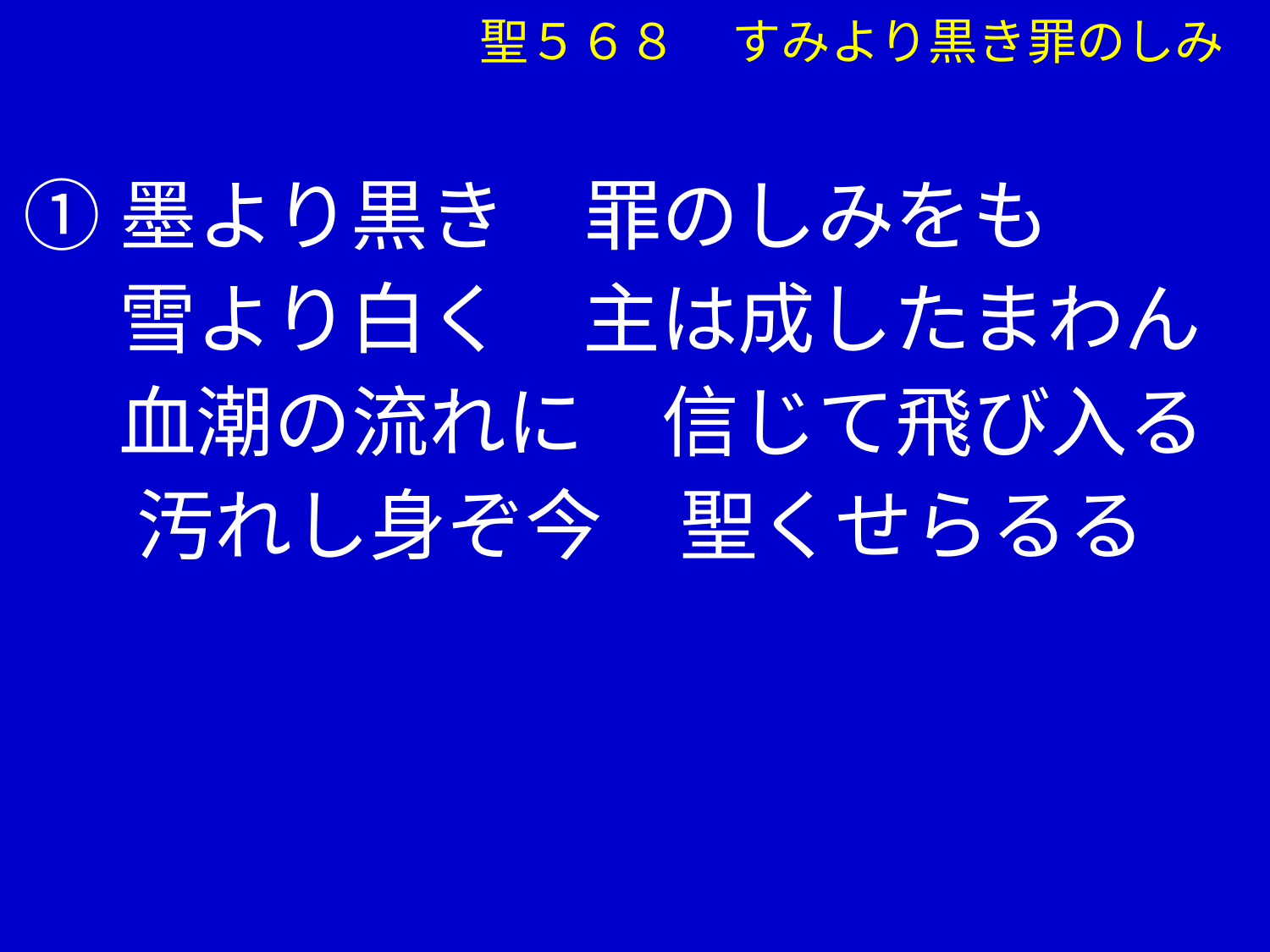

聖５６８     すみより黒き罪のしみ
①墨より黒き　罪のしみをも
　 雪より白く　主は成したまわん
　 血潮の流れに　信じて飛び入る
 　汚れし身ぞ今　聖くせらるる